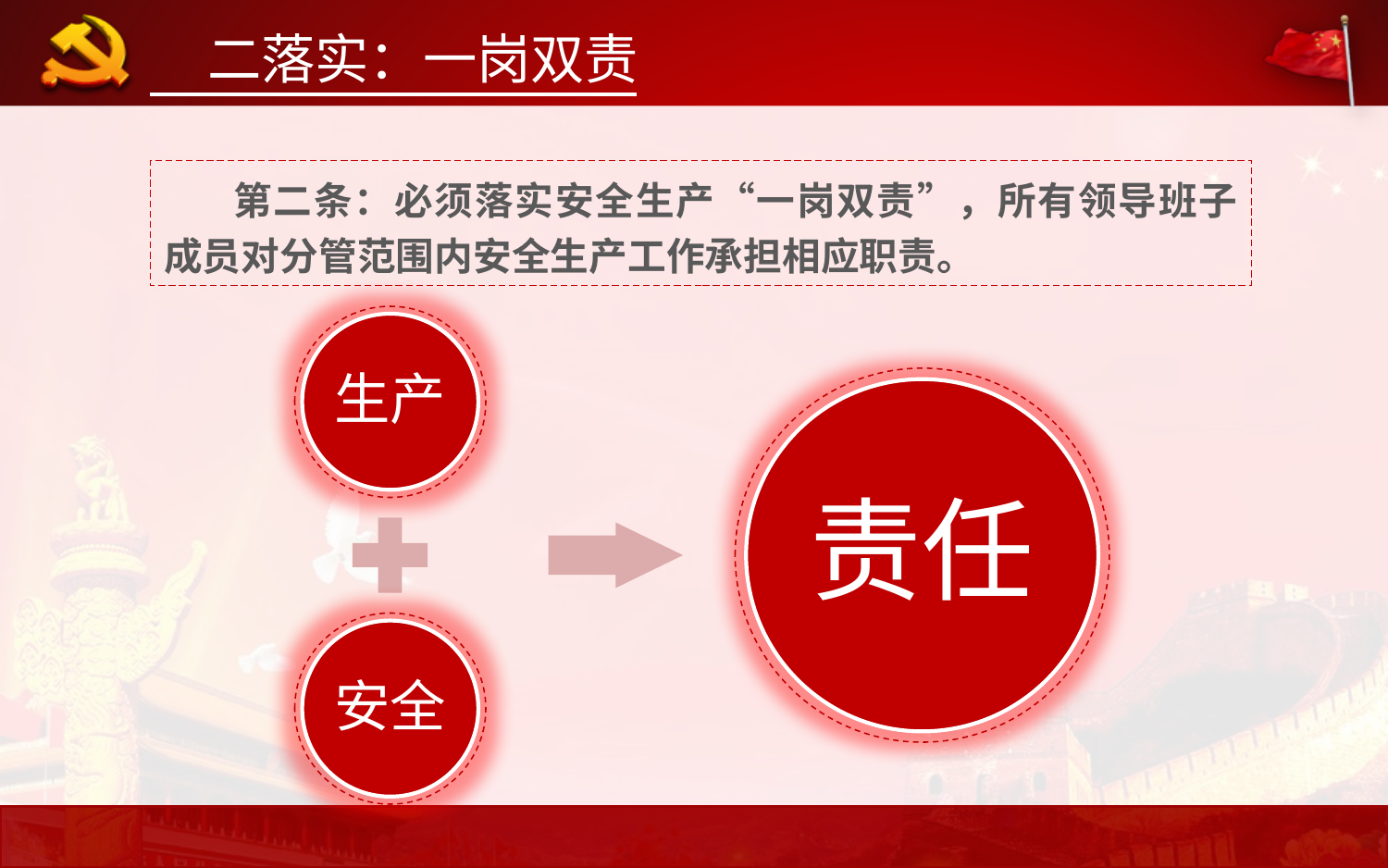

二落实：一岗双责
第二条：必须落实安全生产“一岗双责”，所有领导班子成员对分管范围内安全生产工作承担相应职责。

生产
责任

安全